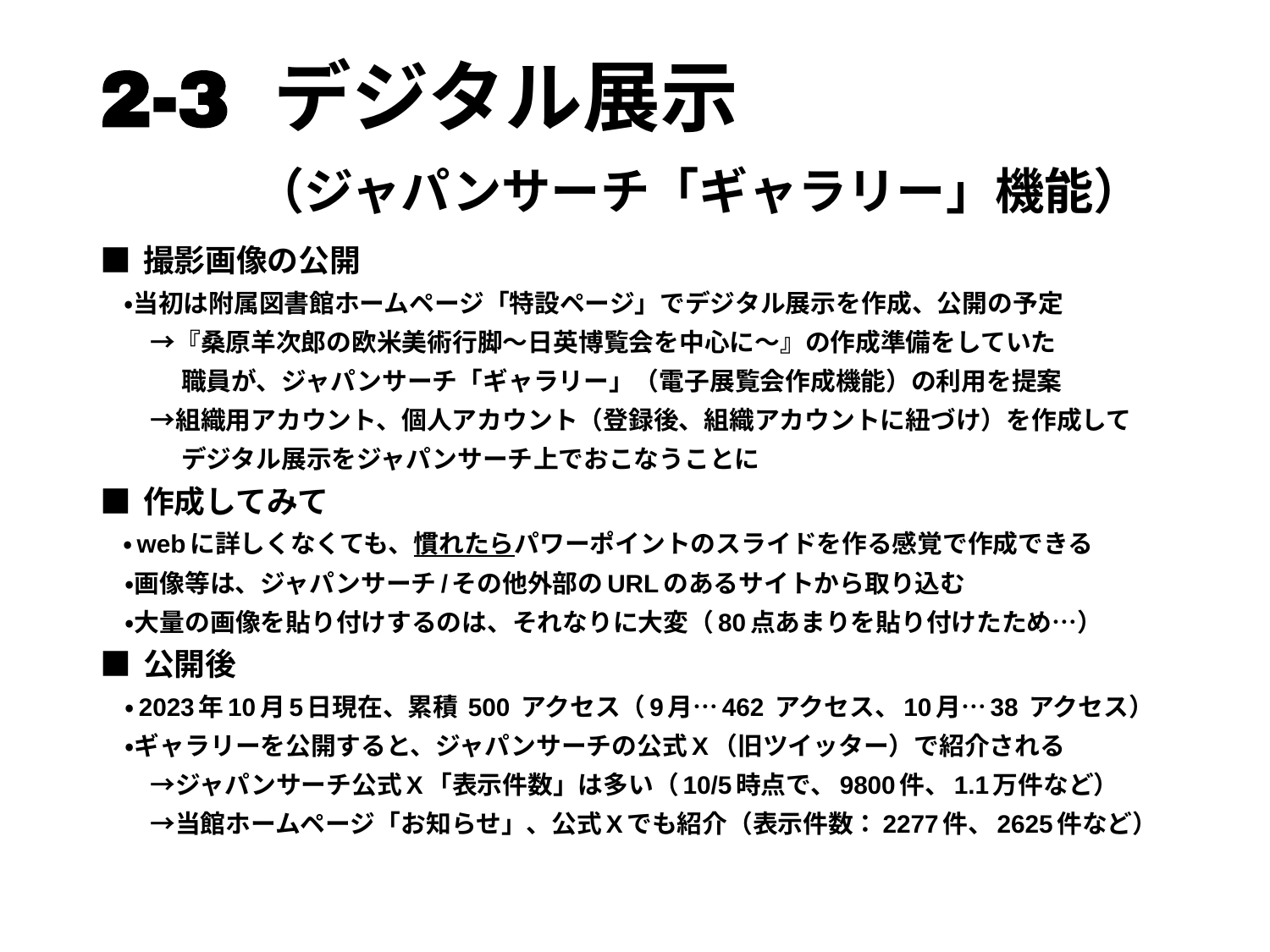

# 2-3 デジタル展示 　　（ジャパンサーチ「ギャラリー」機能）
■ 撮影画像の公開
　・当初は附属図書館ホームページ「特設ページ」でデジタル展示を作成、公開の予定
　　→『桑原羊次郎の欧米美術行脚～日英博覧会を中心に～』の作成準備をしていた
　　　 職員が、ジャパンサーチ「ギャラリー」（電子展覧会作成機能）の利用を提案
　　→組織用アカウント、個人アカウント（登録後、組織アカウントに紐づけ）を作成して
　　　 デジタル展示をジャパンサーチ上でおこなうことに
■ 作成してみて
　 ・webに詳しくなくても、慣れたらパワーポイントのスライドを作る感覚で作成できる
　・画像等は、ジャパンサーチ/その他外部のURLのあるサイトから取り込む
　・大量の画像を貼り付けするのは、それなりに大変（80点あまりを貼り付けたため…）
■ 公開後
　・2023年10月5日現在、累積 500 アクセス（9月…462 アクセス、10月…38 アクセス）
　・ギャラリーを公開すると、ジャパンサーチの公式X（旧ツイッター）で紹介される
　　→ジャパンサーチ公式X「表示件数」は多い（10/5時点で、9800件、1.1万件など）
　　→当館ホームページ「お知らせ」、公式Xでも紹介（表示件数：2277件、2625件など）